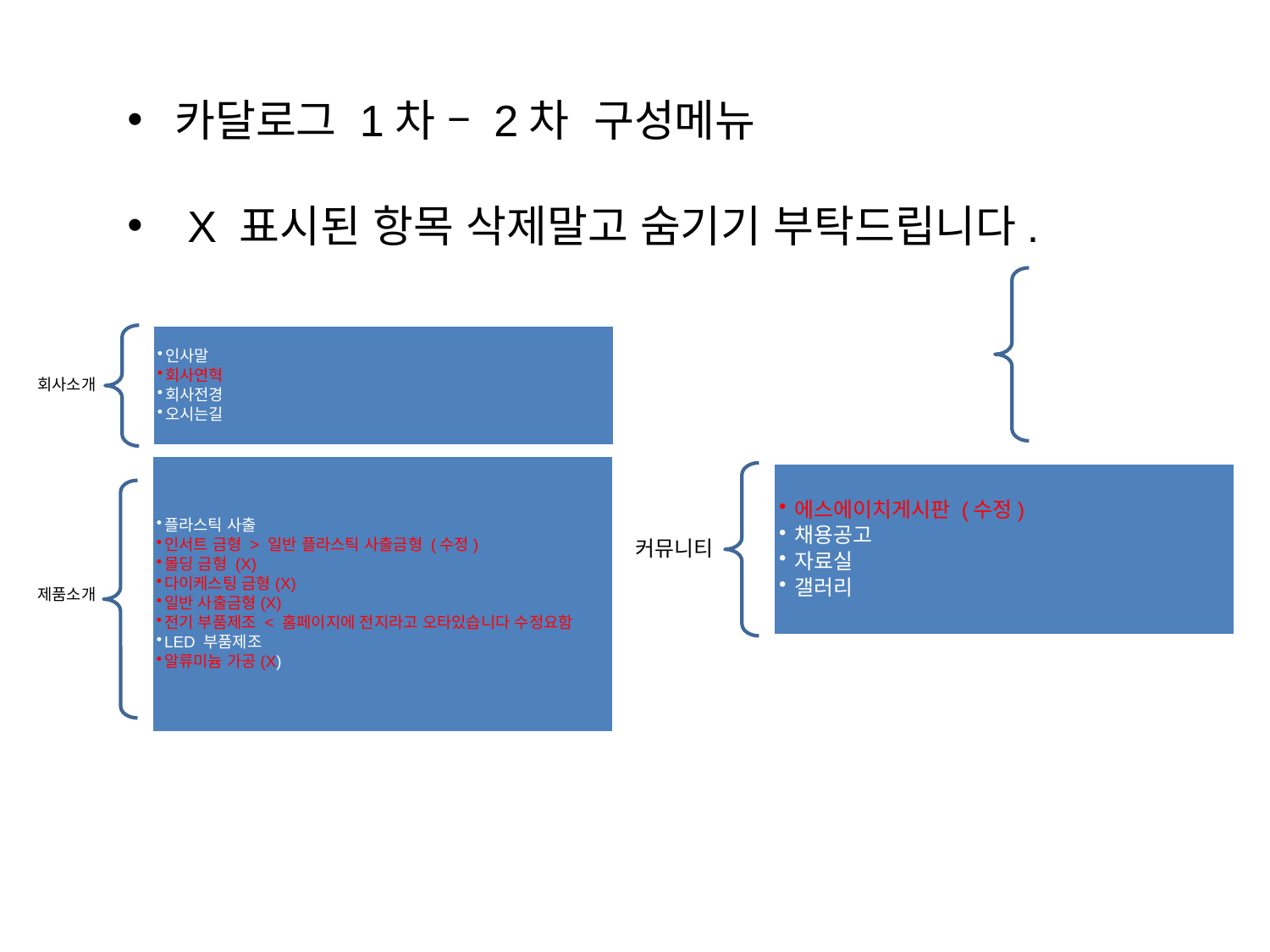

카달로그 1차 – 2차  구성메뉴

 X 표시된 항목 삭제말고 숨기기 부탁드립니다.

커뮤니티
에스에이치게시판 (수정)
채용공고
자료실
갤러리
회사소개
인사말
회사연혁
회사전경
오시는길
제품소개
플라스틱 사출
인서트 금형 > 일반 플라스틱 사출금형 (수정)
몰딩 금형 (X)
다이케스팅 금형(X)
일반 사출금형(X)
전기 부품제조 < 홈페이지에 전지라고 오타있습니다 수정요함
LED 부품제조
알류미늄 가공(X)